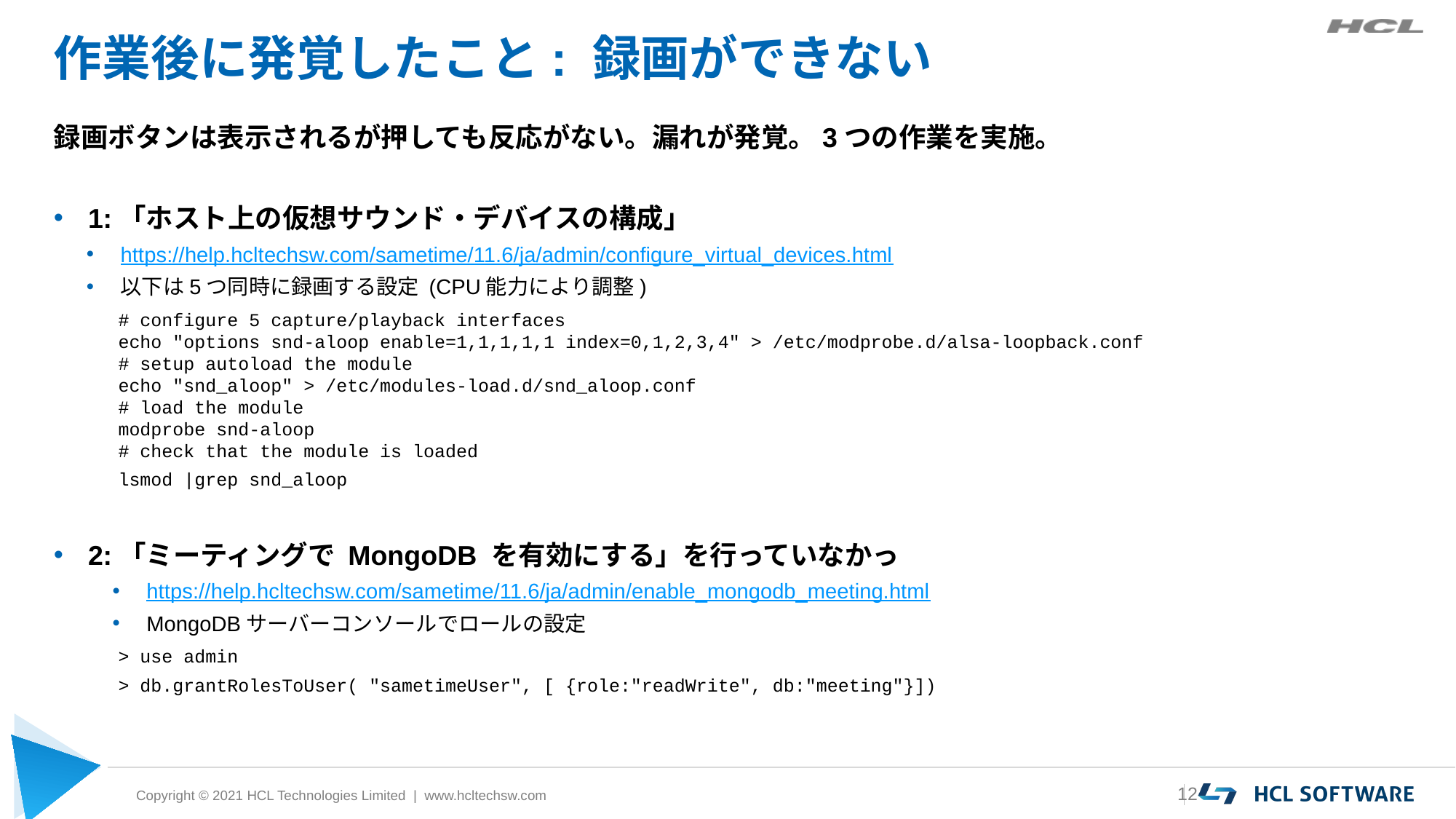

# 作業後に発覚したこと: 録画ができない
録画ボタンは表示されるが押しても反応がない。漏れが発覚。3つの作業を実施。

1:「ホスト上の仮想サウンド・デバイスの構成」
https://help.hcltechsw.com/sametime/11.6/ja/admin/configure_virtual_devices.html
以下は5つ同時に録画する設定 (CPU能力により調整)
# configure 5 capture/playback interfaces
echo "options snd-aloop enable=1,1,1,1,1 index=0,1,2,3,4" > /etc/modprobe.d/alsa-loopback.conf
# setup autoload the module
echo "snd_aloop" > /etc/modules-load.d/snd_aloop.conf
# load the module
modprobe snd-aloop
# check that the module is loaded
lsmod |grep snd_aloop

2:「ミーティングで MongoDB を有効にする」を行っていなかっ
https://help.hcltechsw.com/sametime/11.6/ja/admin/enable_mongodb_meeting.html
MongoDBサーバーコンソールでロールの設定
> use admin
> db.grantRolesToUser( "sametimeUser", [ {role:"readWrite", db:"meeting"}])